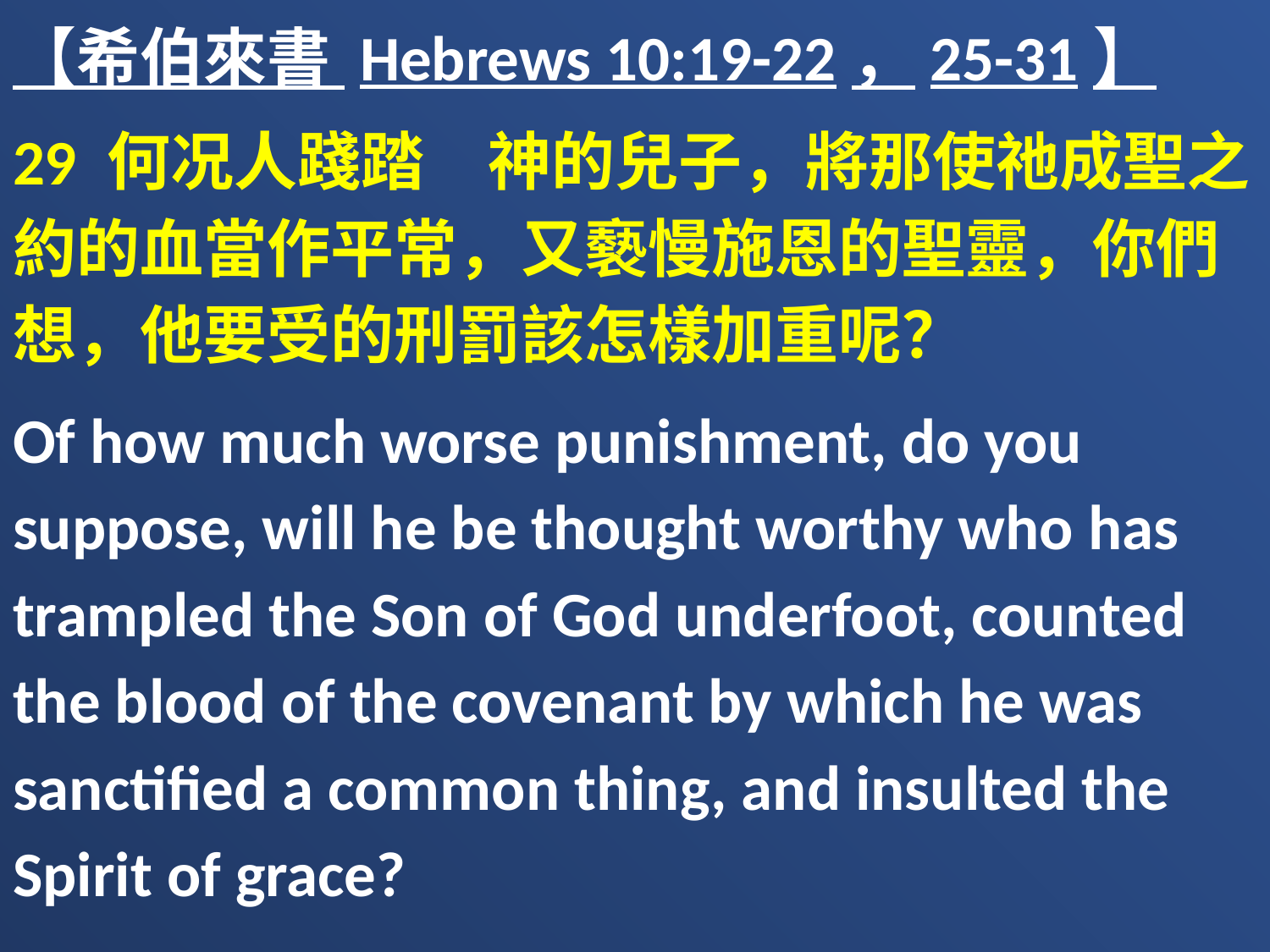

【希伯來書 Hebrews 10:19-22，25-31】
29 何况人踐踏　神的兒子，將那使祂成聖之約的血當作平常，又褻慢施恩的聖靈，你們想，他要受的刑罰該怎樣加重呢？
Of how much worse punishment, do you suppose, will he be thought worthy who has trampled the Son of God underfoot, counted the blood of the covenant by which he was sanctified a common thing, and insulted the Spirit of grace?